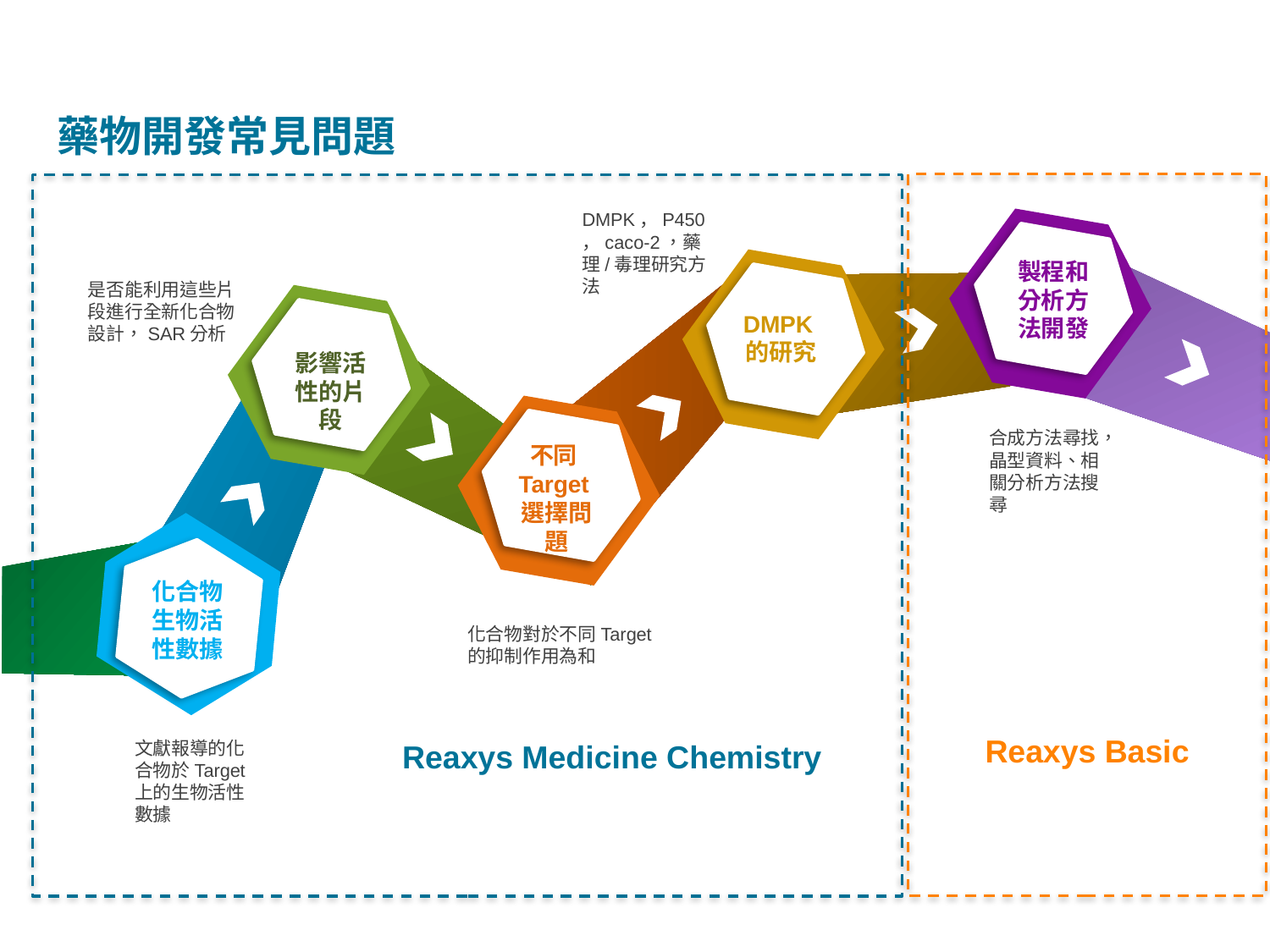

4
藥物開發常見問題

DMPK，P450，caco-2，藥理/毒理研究方法

製程和分析方法開發

是否能利用這些片段進行全新化合物設計，SAR分析

DMPK的研究

影響活性的片段

合成方法尋找，晶型資料、相關分析方法搜尋

不同Target選擇問題

化合物生物活性數據
化合物對於不同Target的抑制作用為和
Reaxys Basic
文獻報導的化合物於Target上的生物活性數據
Reaxys Medicine Chemistry